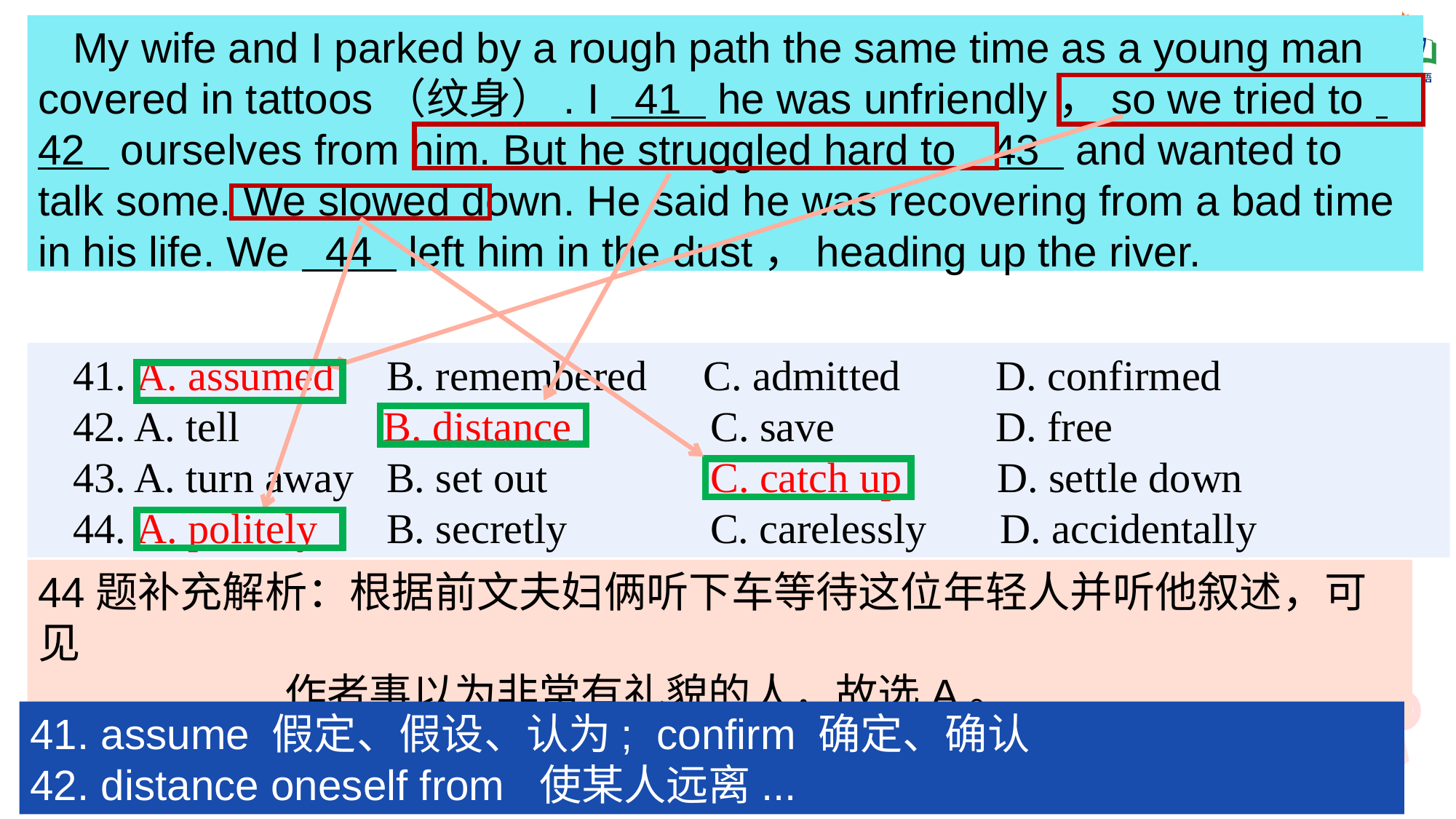

My wife and I parked by a rough path the same time as a young man covered in tattoos（纹身）. I   41   he was unfriendly，so we tried to   42   ourselves from him. But he struggled hard to   43   and wanted to talk some. We slowed down. He said he was recovering from a bad time in his life. We   44   left him in the dust，heading up the river.

41. A. assumed 	  B. remembered 	 C. admitted         D. confirmed
42. A. tell 	            B. distance 	            C. save 	        D. free
43. A. turn away 	  B. set out 	            C. catch up         D. settle down
44. A. politely 	  B. secretly 	            C. carelessly       D. accidentally

44题补充解析：根据前文夫妇俩听下车等待这位年轻人并听他叙述，可见
                         作者事以为非常有礼貌的人，故选A。
41. assume 假定、假设、认为;  confirm 确定、确认
42. distance oneself from  使某人远离...